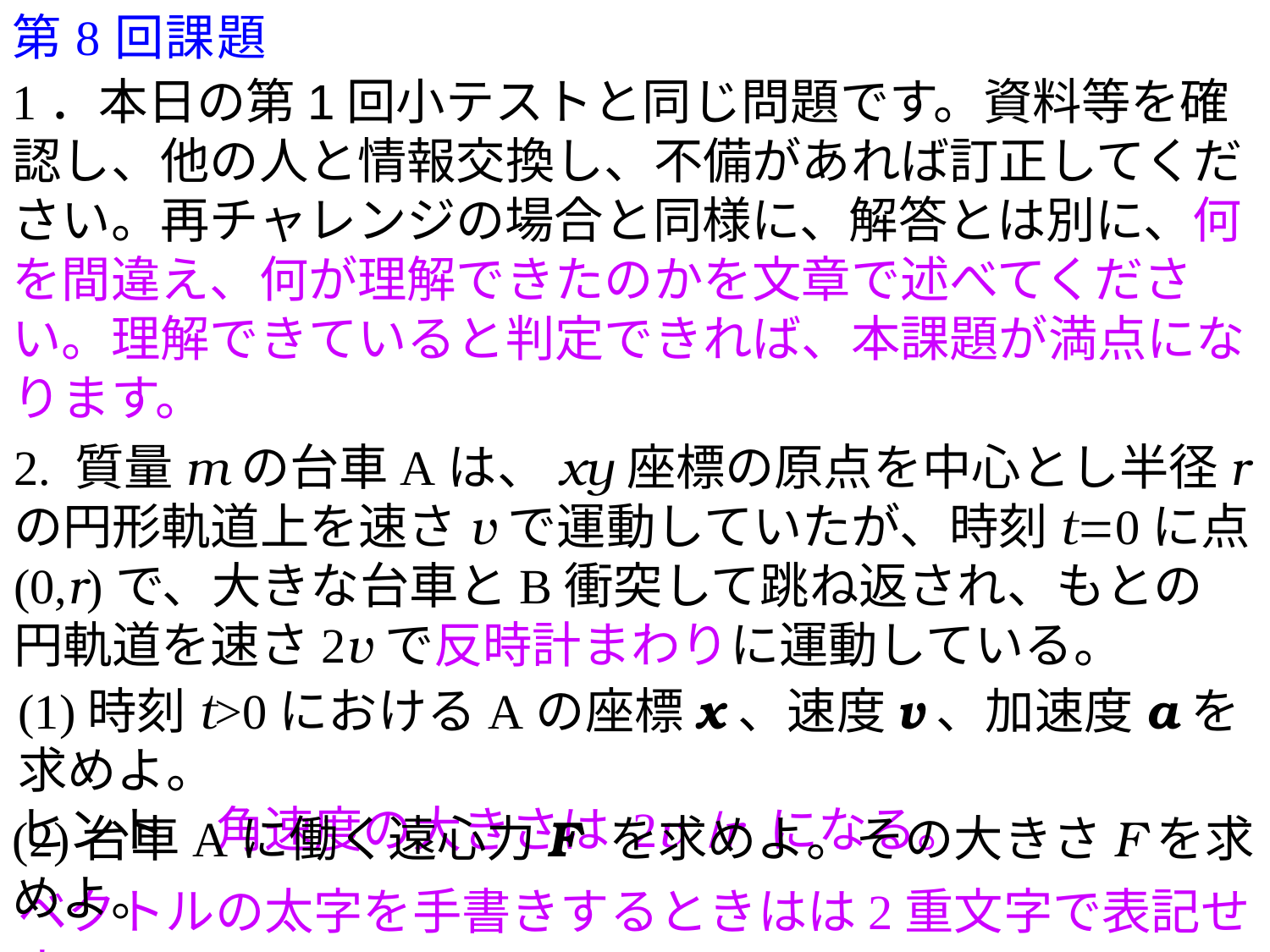

第8回課題
1．本日の第1回小テストと同じ問題です。資料等を確認し、他の人と情報交換し、不備があれば訂正してください。再チャレンジの場合と同様に、解答とは別に、何を間違え、何が理解できたのかを文章で述べてください。理解できていると判定できれば、本課題が満点になります。
(小テストの得点は、試験ですのでの変更できません。)
2. 質量mの台車Aは、xy座標の原点を中心とし半径rの円形軌道上を速さvで運動していたが、時刻t=0に点(0,r)で、大きな台車とB衝突して跳ね返され、もとの円軌道を速さ2vで反時計まわりに運動している。
(1)時刻t>0におけるAの座標x、速度v、加速度aを求めよ。
ヒント　角速度の大きさは 2v /r になる。
(2)台車Aに働く遠心力F を求めよ。その大きさFを求めよ。
ベクトルの太字を手書きするときはは2重文字で表記せよ。